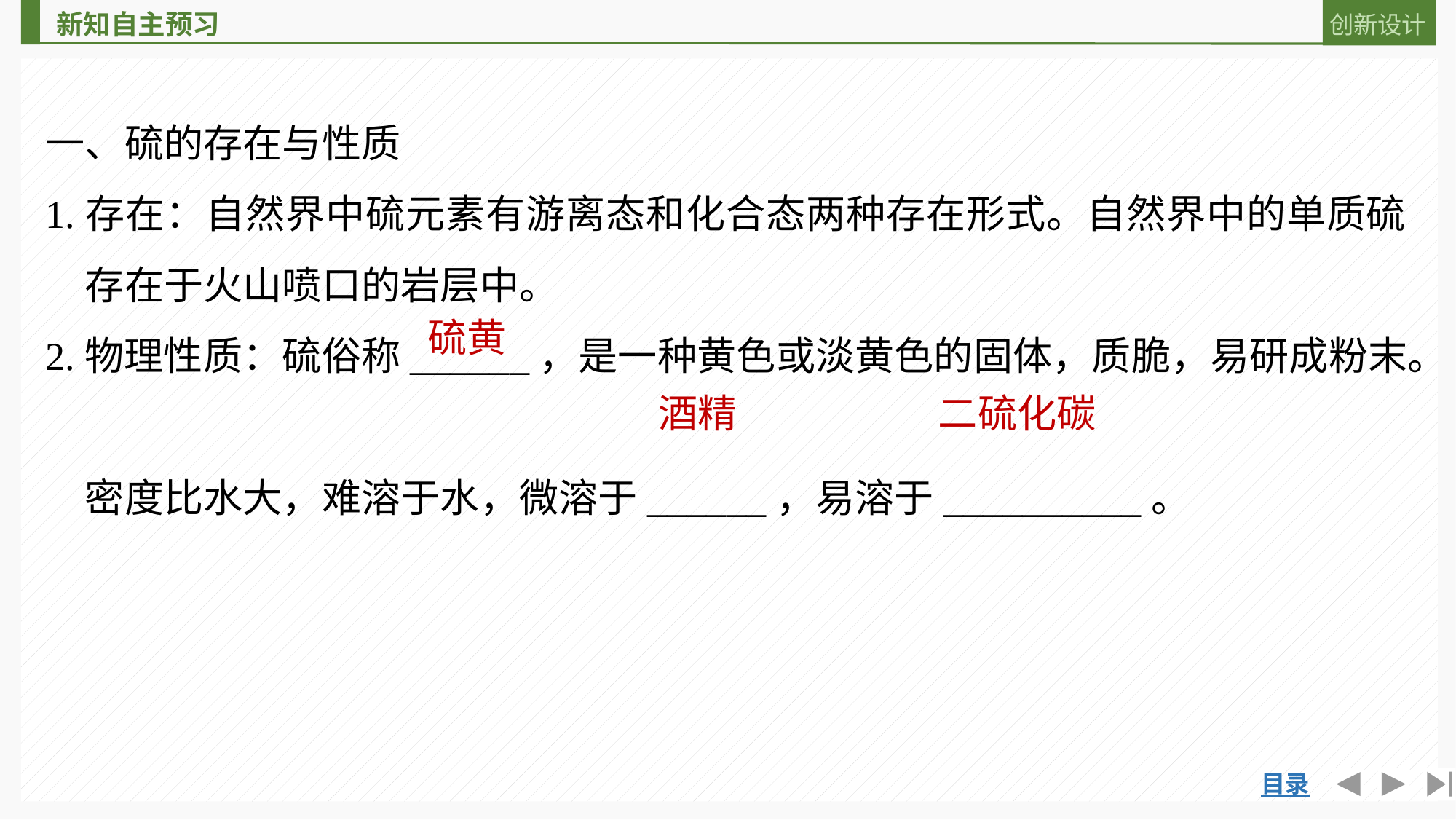

一、硫的存在与性质
1.存在：自然界中硫元素有游离态和化合态两种存在形式。自然界中的单质硫
　存在于火山喷口的岩层中。
2.物理性质：硫俗称______，是一种黄色或淡黄色的固体，质脆，易研成粉末。
　密度比水大，难溶于水，微溶于______，易溶于__________。
硫黄
酒精
二硫化碳